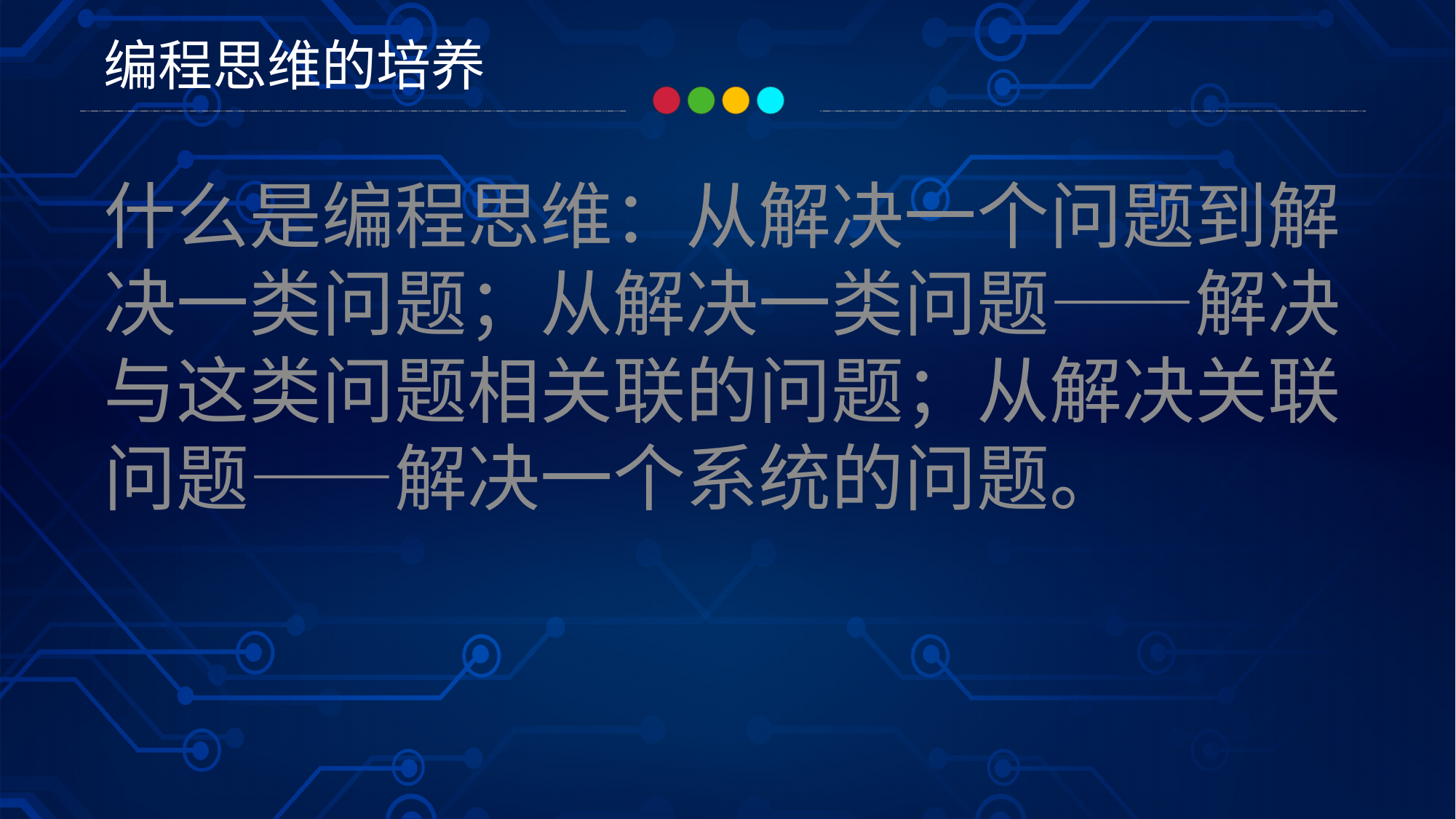

编程思维的培养
什么是编程思维：从解决一个问题到解决一类问题；从解决一类问题——解决与这类问题相关联的问题；从解决关联问题——解决一个系统的问题。